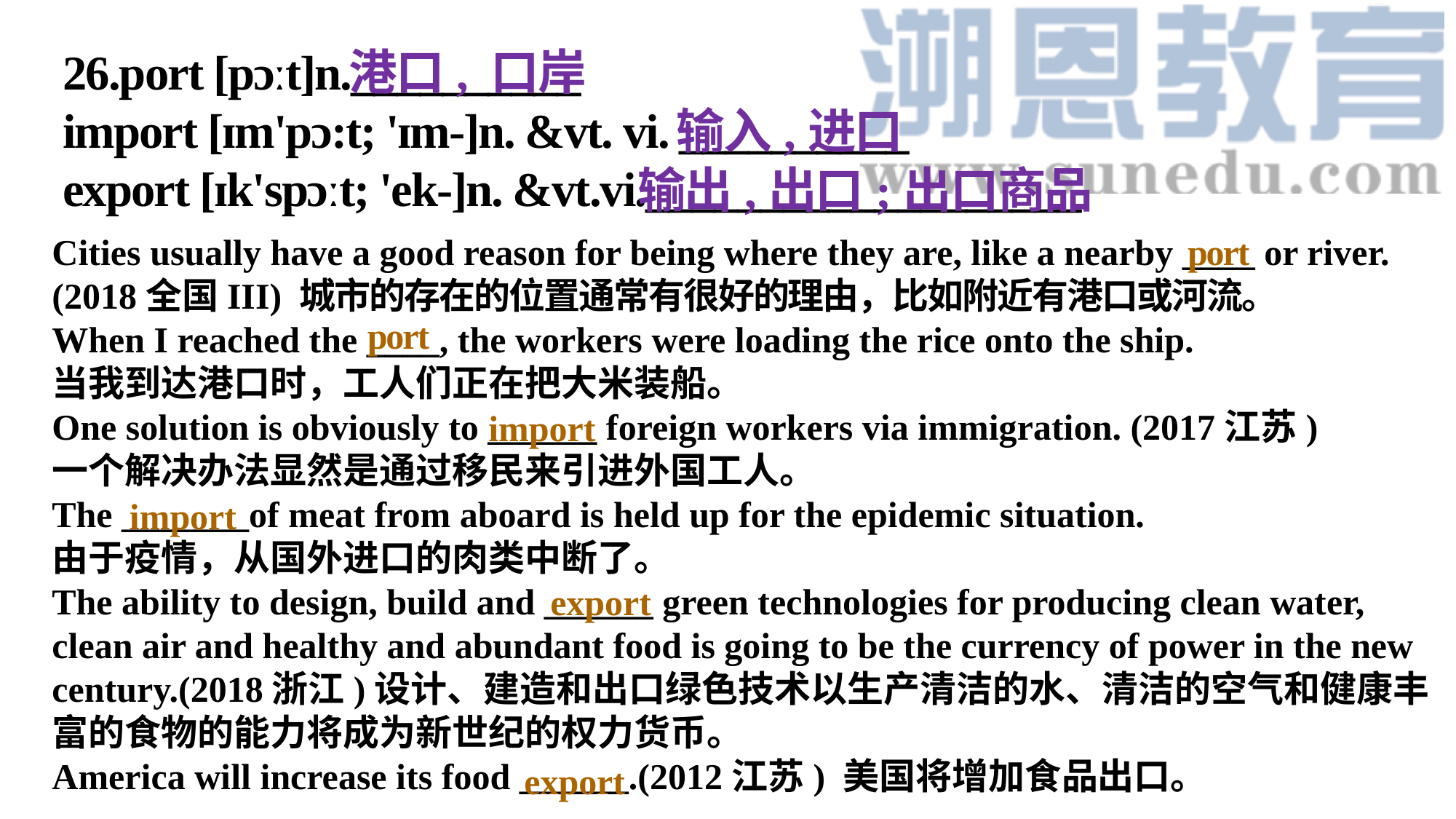

26.port [pɔːt]n.__________
import [ɪm'pɔ:t; 'ɪm-]n. &vt. vi. __________
export [ɪk'spɔːt; 'ek-]n. &vt.vi.___________________
 港口, 口岸
 输入,进口
 输出,出口;出口商品
Cities usually have a good reason for being where they are, like a nearby ____ or river. (2018全国III) 城市的存在的位置通常有很好的理由，比如附近有港口或河流。
When I reached the ____, the workers were loading the rice onto the ship.
当我到达港口时，工人们正在把大米装船。
One solution is obviously to ______ foreign workers via immigration. (2017江苏)
一个解决办法显然是通过移民来引进外国工人。
The _______of meat from aboard is held up for the epidemic situation.
由于疫情，从国外进口的肉类中断了。
The ability to design, build and ______ green technologies for producing clean water, clean air and healthy and abundant food is going to be the currency of power in the new century.(2018浙江)设计、建造和出口绿色技术以生产清洁的水、清洁的空气和健康丰富的食物的能力将成为新世纪的权力货币。
America will increase its food ______.(2012江苏) 美国将增加食品出口。
 port
 port
 import
 import
 export
 export